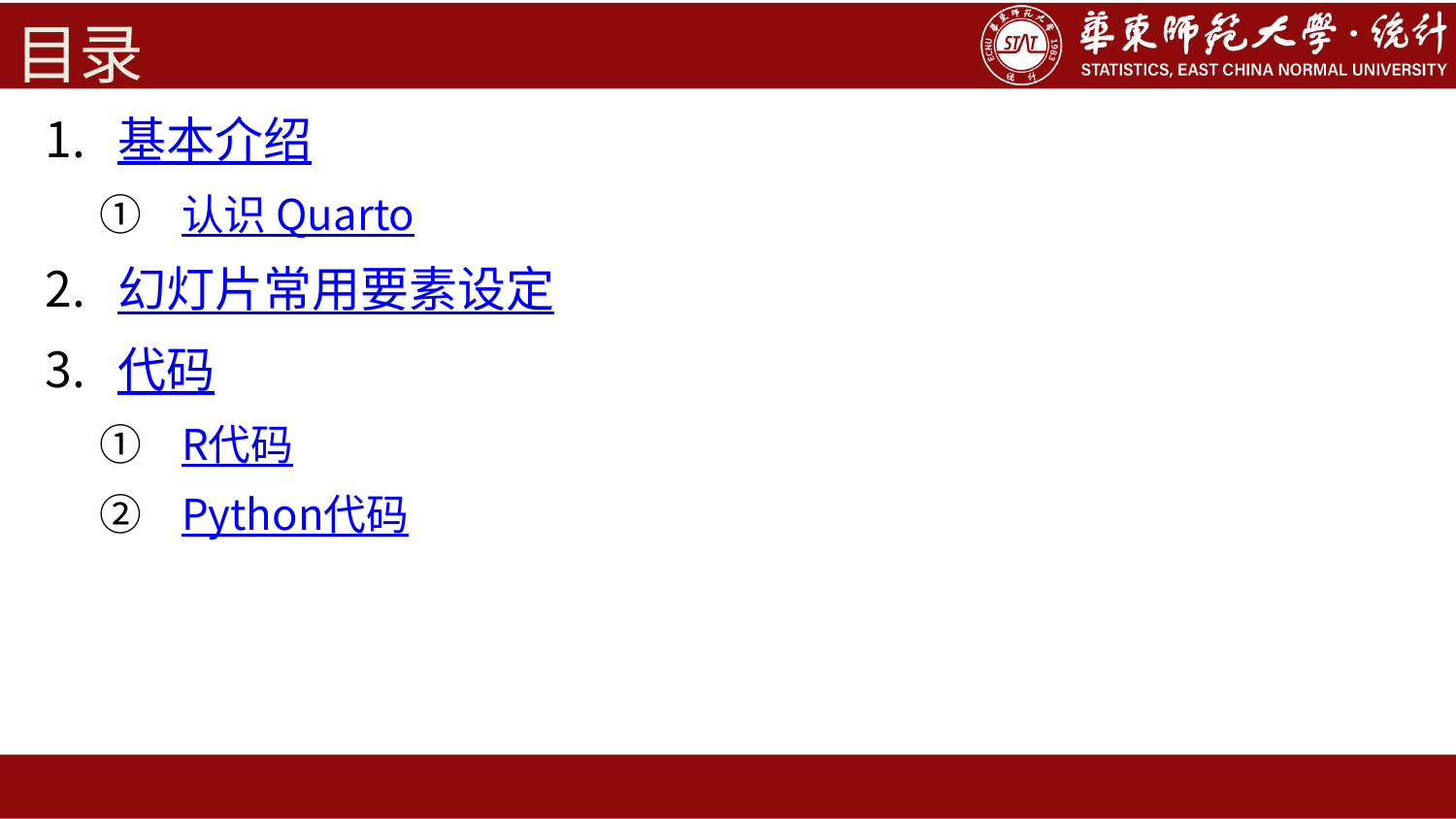

# 目录
基本介绍
认识 Quarto
幻灯片常用要素设定
代码
R代码
Python代码

2